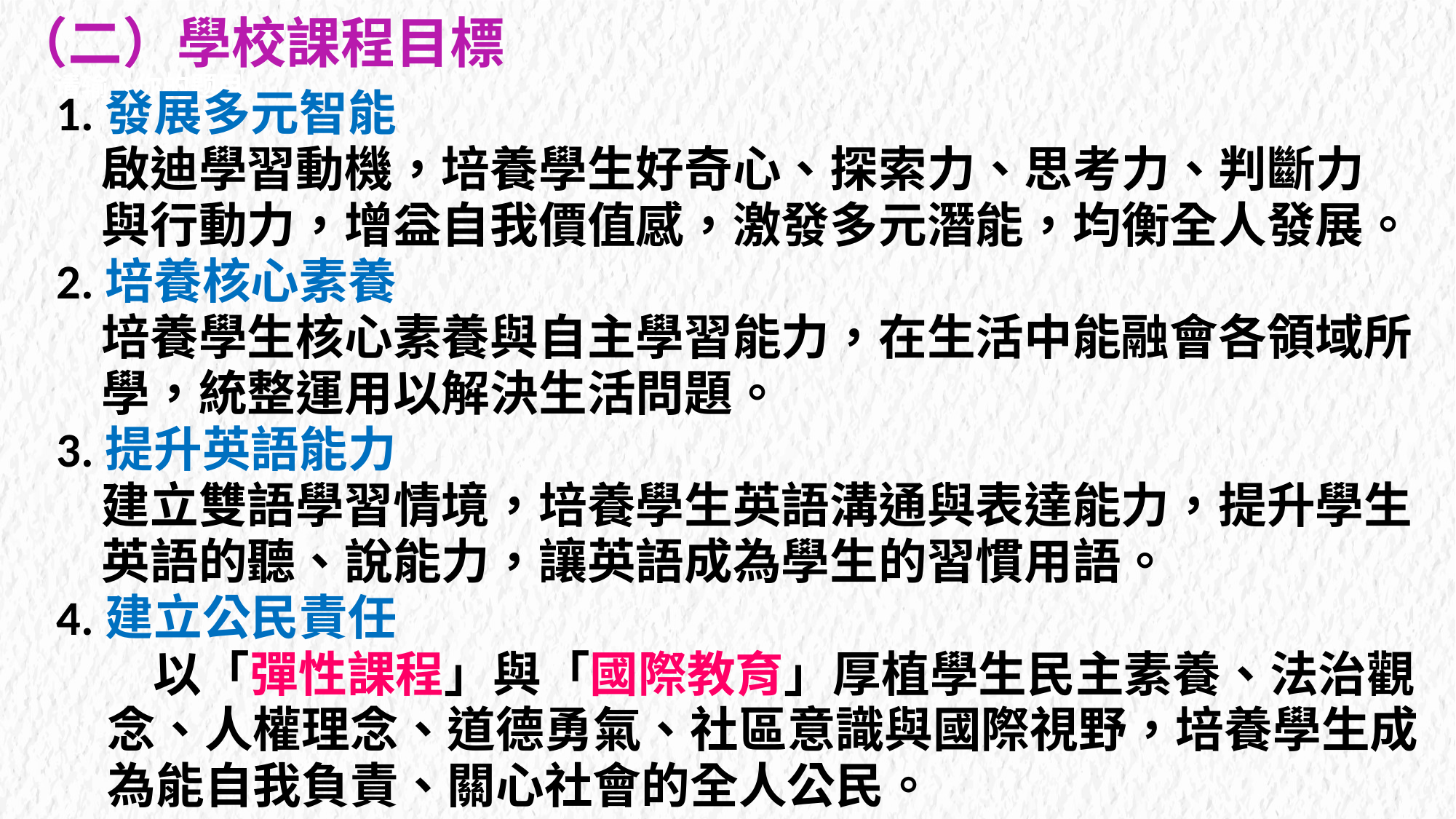

（二）學校課程目標
1.發展多元智能
啟迪學習動機，培養學生好奇心、探索力、思考力、判斷力
與行動力，增益自我價值感，激發多元潛能，均衡全人發展。
2.培養核心素養
培養學生核心素養與自主學習能力，在生活中能融會各領域所
學，統整運用以解決生活問題。
3.提升英語能力
建立雙語學習情境，培養學生英語溝通與表達能力，提升學生
英語的聽、說能力，讓英語成為學生的習慣用語。
4.建立公民責任
以「彈性課程」與「國際教育」厚植學生民主素養、法治觀念、人權理念、道德勇氣、社區意識與國際視野，培養學生成為能自我負責、關心社會的全人公民。